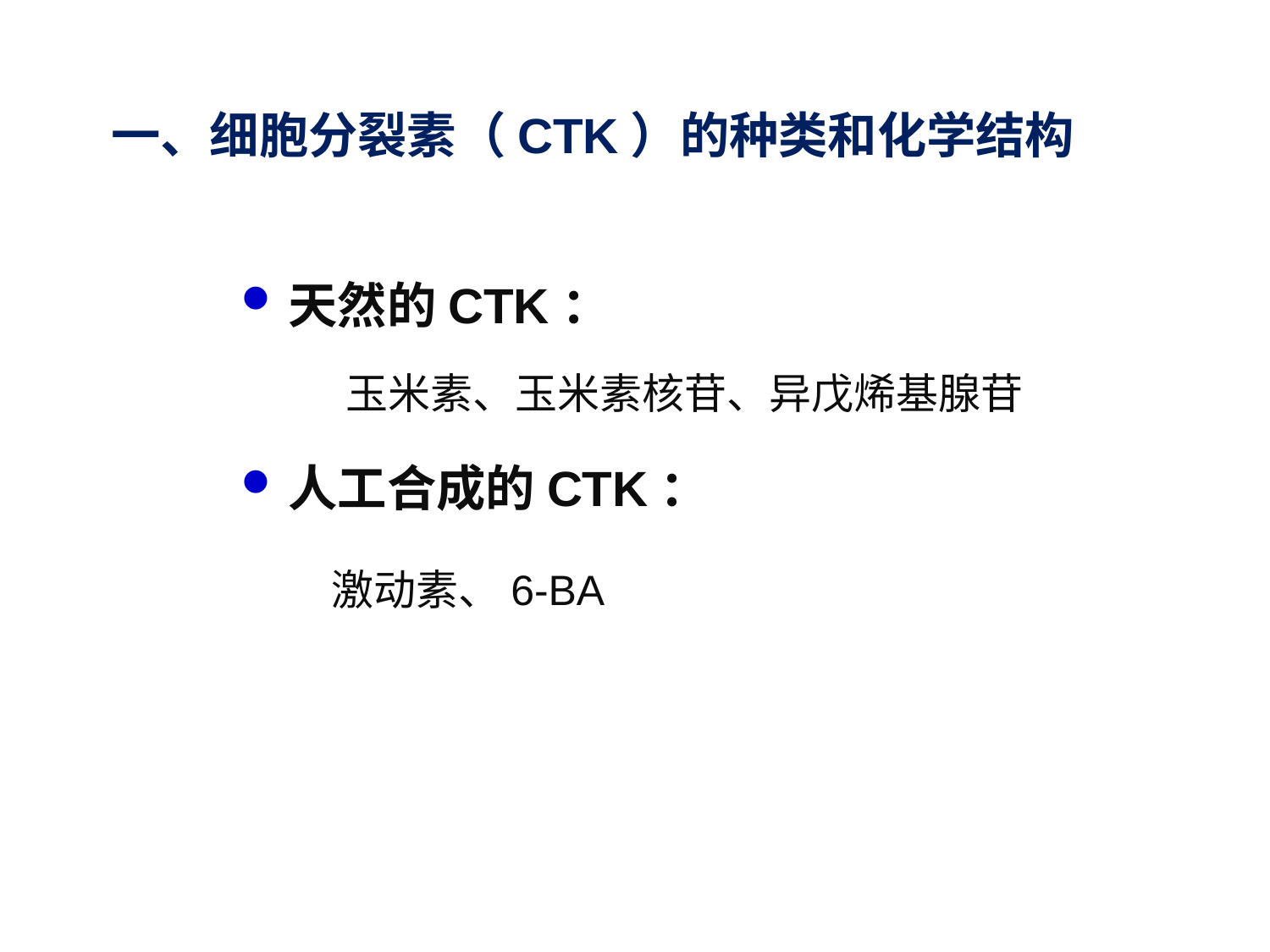

# 一、细胞分裂素（CTK）的种类和化学结构
天然的CTK：
          玉米素、玉米素核苷、异戊烯基腺苷
人工合成的CTK：
       激动素、6-BA